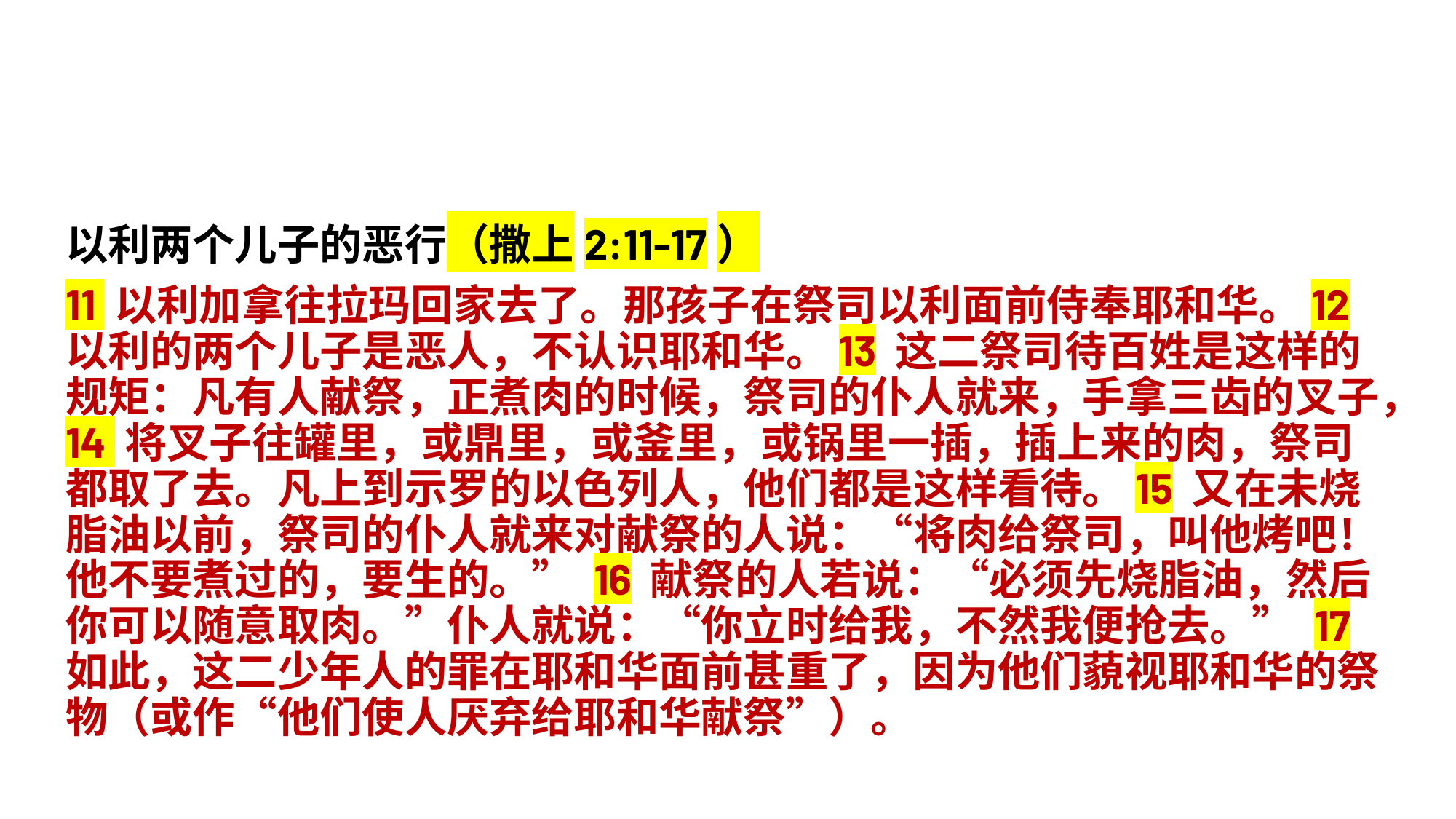

以利两个儿子的恶行（撒上2:11-17）
11 以利加拿往拉玛回家去了。那孩子在祭司以利面前侍奉耶和华。12 以利的两个儿子是恶人，不认识耶和华。13 这二祭司待百姓是这样的规矩：凡有人献祭，正煮肉的时候，祭司的仆人就来，手拿三齿的叉子，14 将叉子往罐里，或鼎里，或釜里，或锅里一插，插上来的肉，祭司都取了去。凡上到示罗的以色列人，他们都是这样看待。15 又在未烧脂油以前，祭司的仆人就来对献祭的人说：“将肉给祭司，叫他烤吧！他不要煮过的，要生的。” 16 献祭的人若说：“必须先烧脂油，然后你可以随意取肉。”仆人就说：“你立时给我，不然我便抢去。” 17 如此，这二少年人的罪在耶和华面前甚重了，因为他们藐视耶和华的祭物（或作“他们使人厌弃给耶和华献祭”）。